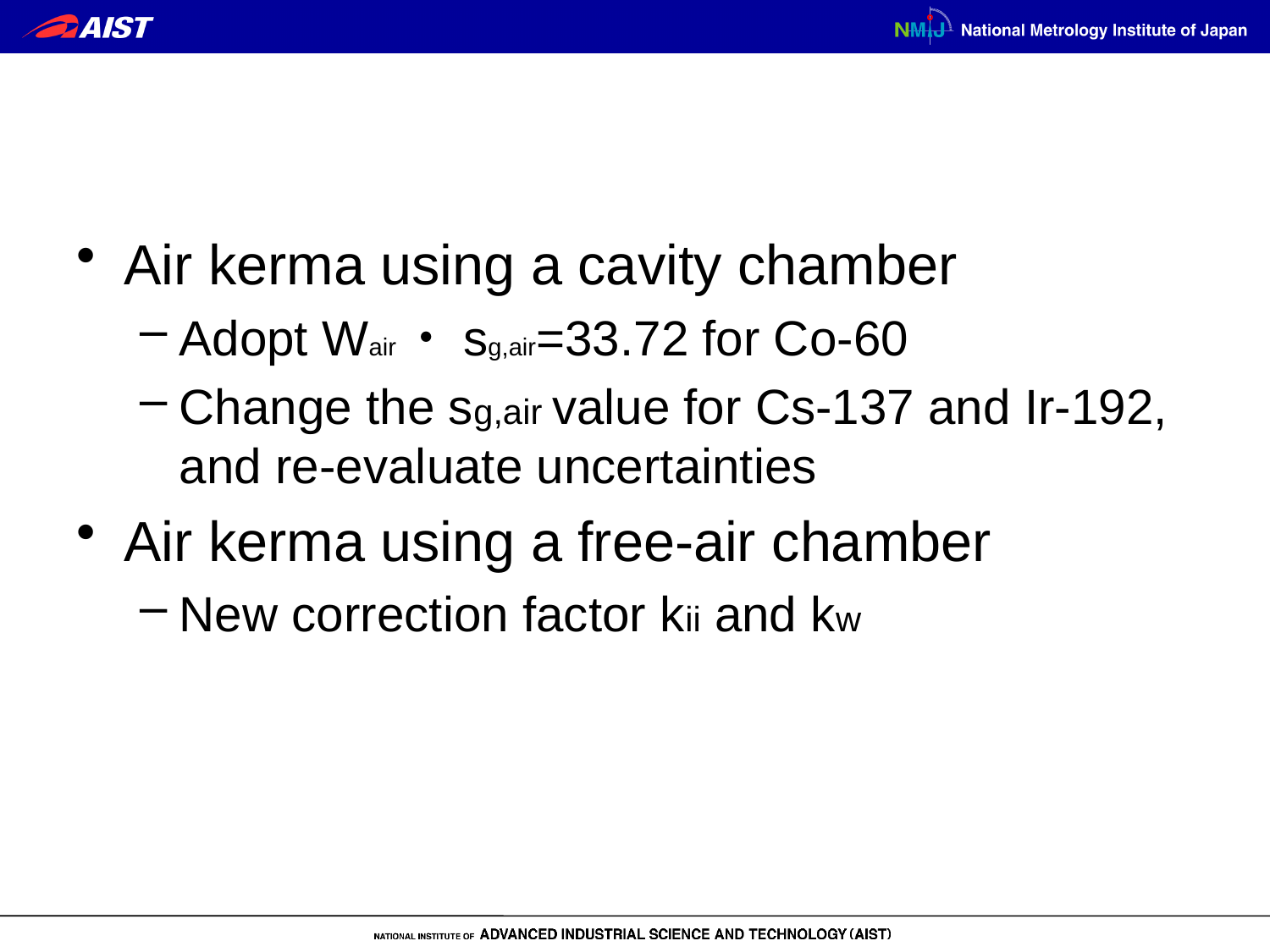

#
Air kerma using a cavity chamber
Adopt Wair・sg,air=33.72 for Co-60
Change the sg,air value for Cs-137 and Ir-192, and re-evaluate uncertainties
Air kerma using a free-air chamber
New correction factor kii and kw